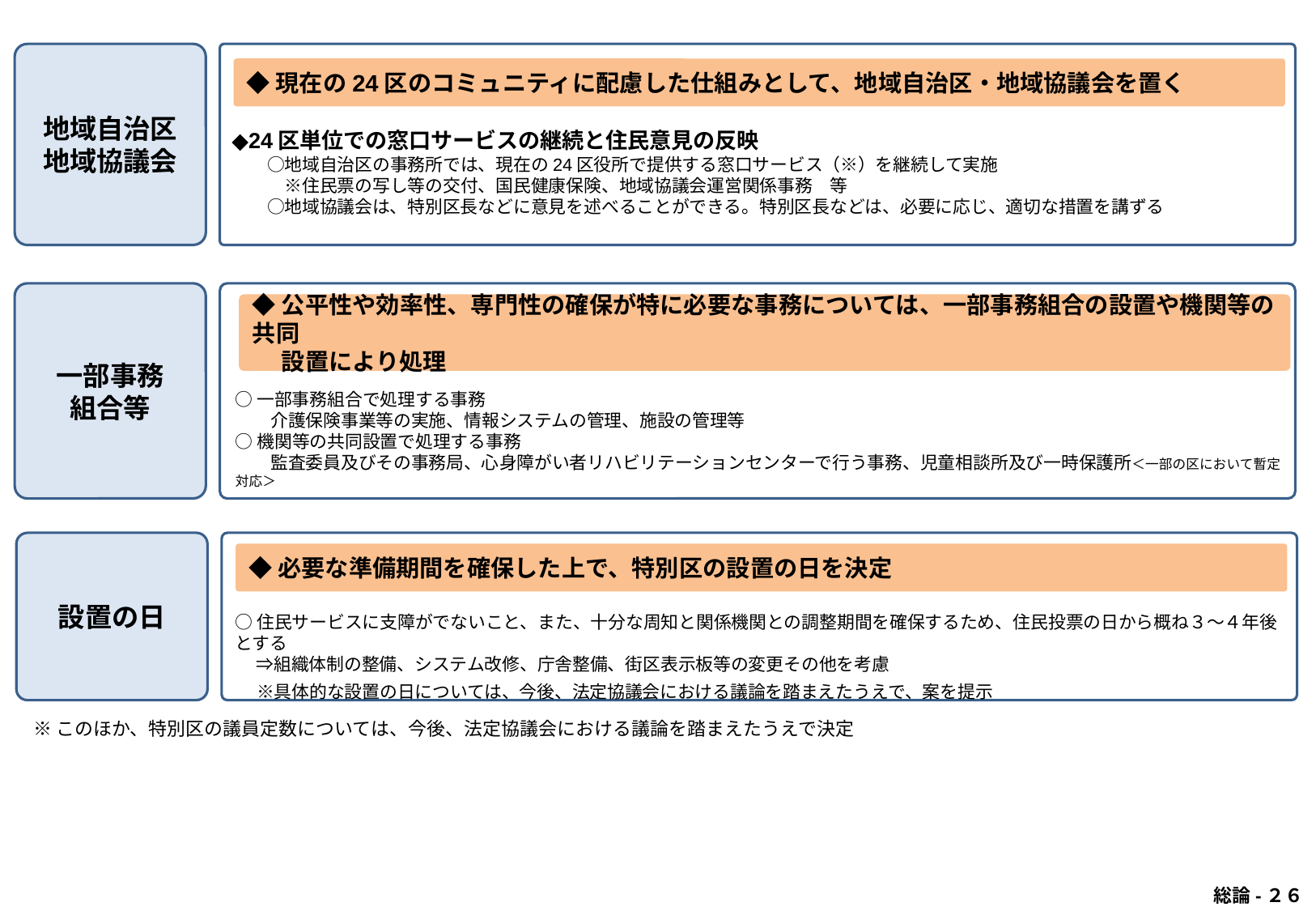

地域自治区
地域協議会
◆現在の24区のコミュニティに配慮した仕組みとして、地域自治区・地域協議会を置く
◆24区単位での窓口サービスの継続と住民意見の反映
　　○地域自治区の事務所では、現在の24区役所で提供する窓口サービス（※）を継続して実施
　　　※住民票の写し等の交付、国民健康保険、地域協議会運営関係事務　等
　　○地域協議会は、特別区長などに意見を述べることができる。特別区長などは、必要に応じ、適切な措置を講ずる

一部事務
組合等

◆公平性や効率性、専門性の確保が特に必要な事務については、一部事務組合の設置や機関等の共同
　 設置により処理
○一部事務組合で処理する事務
　　介護保険事業等の実施、情報システムの管理、施設の管理等
○機関等の共同設置で処理する事務
　　監査委員及びその事務局、心身障がい者リハビリテーションセンターで行う事務、児童相談所及び一時保護所＜一部の区において暫定対応＞

設置の日
◆必要な準備期間を確保した上で、特別区の設置の日を決定
○住民サービスに支障がでないこと、また、十分な周知と関係機関との調整期間を確保するため、住民投票の日から概ね３～４年後とする
　 ⇒組織体制の整備、システム改修、庁舎整備、街区表示板等の変更その他を考慮

　 ※具体的な設置の日については、今後、法定協議会における議論を踏まえたうえで、案を提示
※このほか、特別区の議員定数については、今後、法定協議会における議論を踏まえたうえで決定
 総論-２６